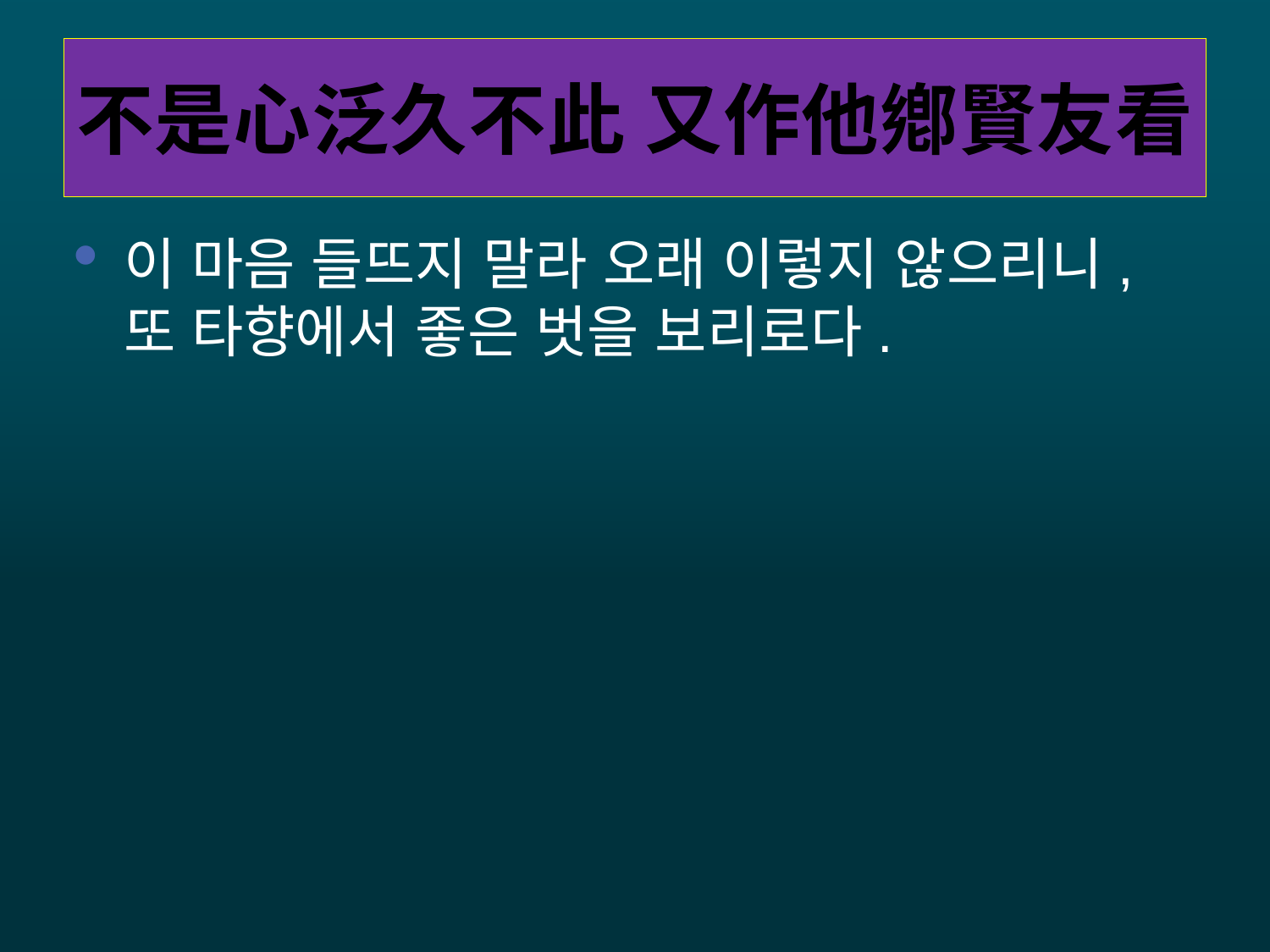

# 不是心泛久不此 又作他鄕賢友看
이 마음 들뜨지 말라 오래 이렇지 않으리니, 또 타향에서 좋은 벗을 보리로다.